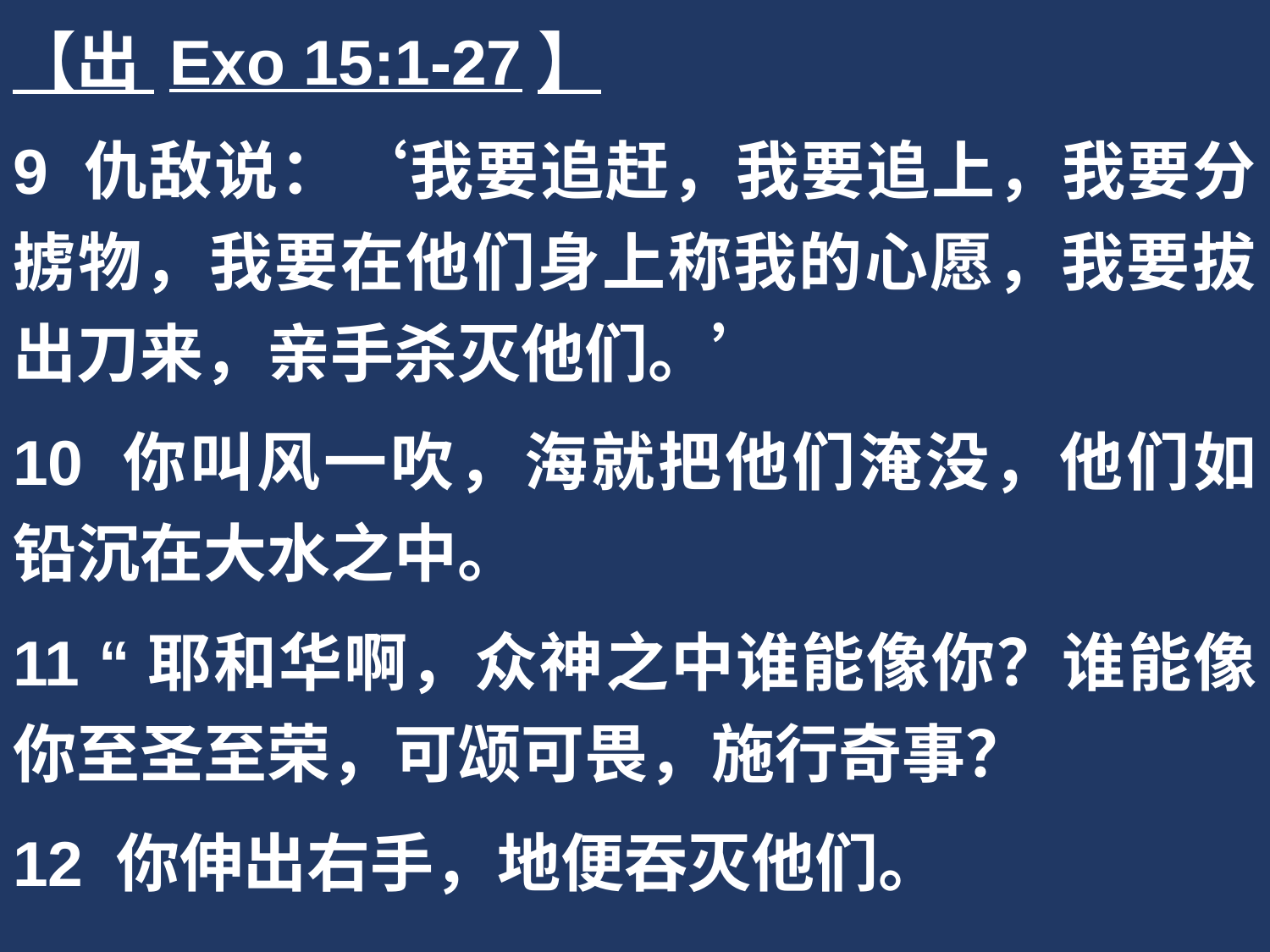

【出 Exo 15:1-27】
9 仇敌说：‘我要追赶，我要追上，我要分掳物，我要在他们身上称我的心愿，我要拔出刀来，亲手杀灭他们。’
10 你叫风一吹，海就把他们淹没，他们如铅沉在大水之中。
11 “耶和华啊，众神之中谁能像你？谁能像你至圣至荣，可颂可畏，施行奇事？
12 你伸出右手，地便吞灭他们。